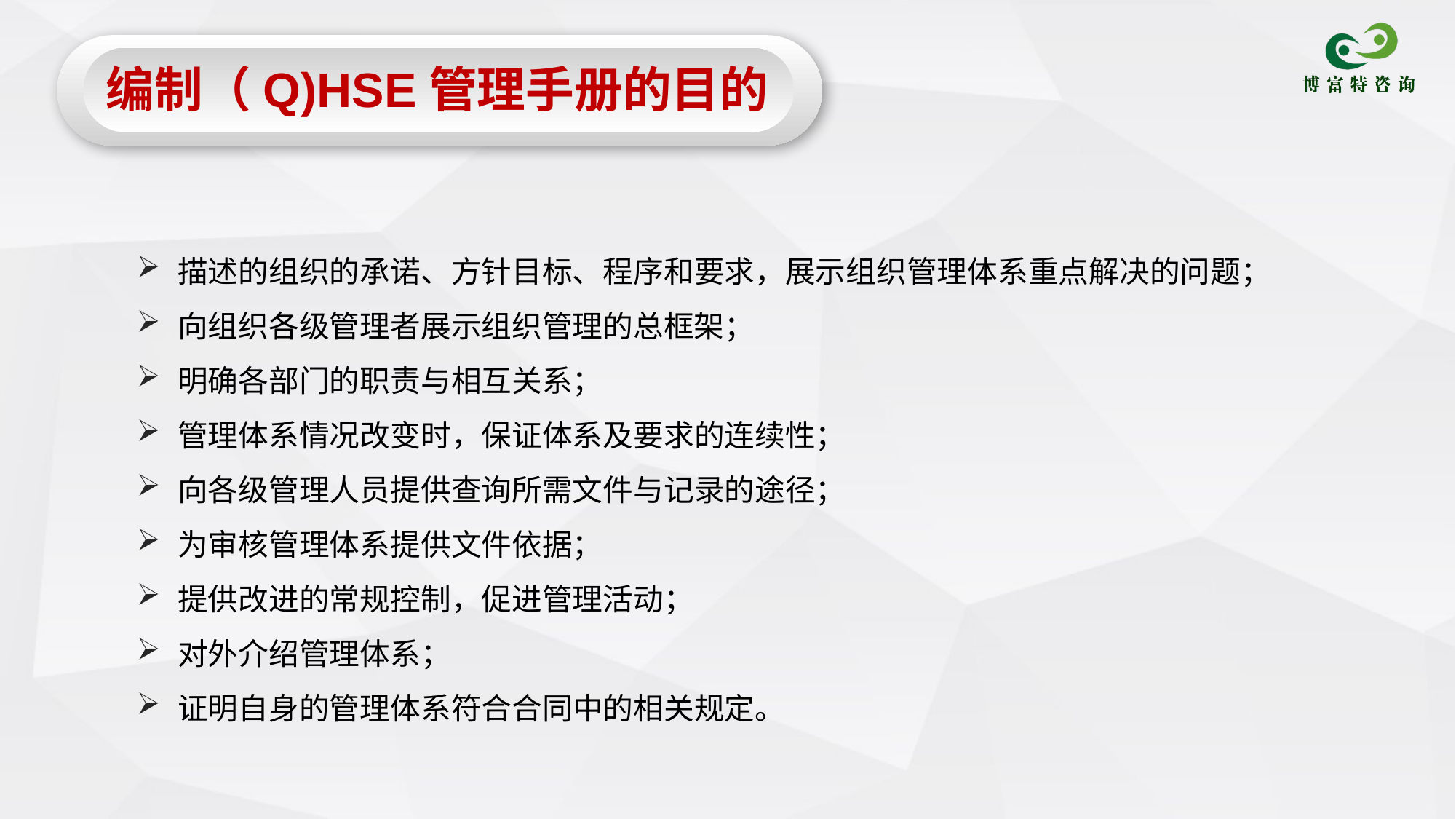

编制（Q)HSE管理手册的目的
描述的组织的承诺、方针目标、程序和要求，展示组织管理体系重点解决的问题；
向组织各级管理者展示组织管理的总框架；
明确各部门的职责与相互关系；
管理体系情况改变时，保证体系及要求的连续性；
向各级管理人员提供查询所需文件与记录的途径；
为审核管理体系提供文件依据；
提供改进的常规控制，促进管理活动；
对外介绍管理体系；
证明自身的管理体系符合合同中的相关规定。